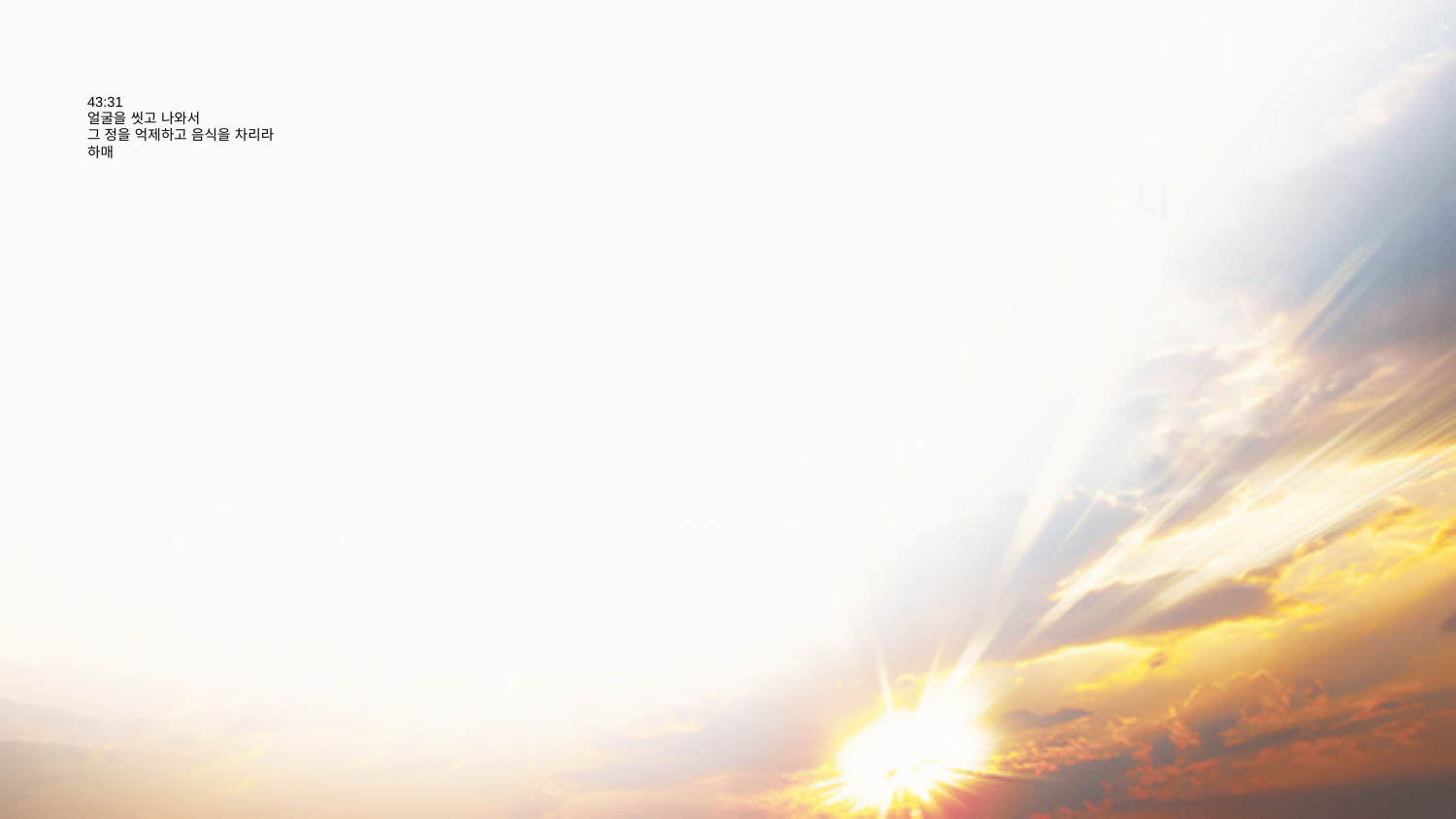

# 43:31 얼굴을 씻고 나와서 그 정을 억제하고 음식을 차리라 하매